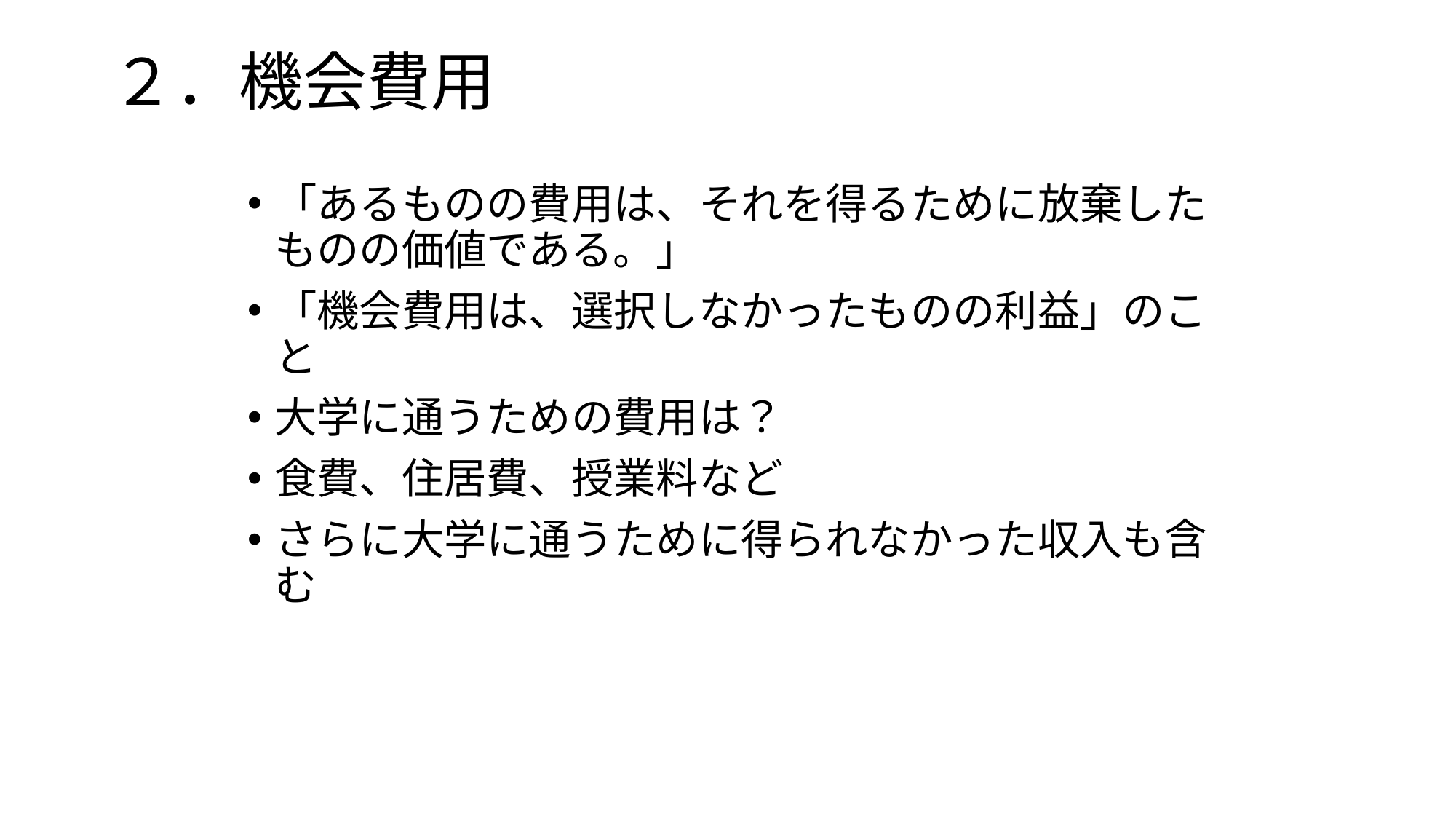

# ２．機会費用
「あるものの費用は、それを得るために放棄したものの価値である。」
「機会費用は、選択しなかったものの利益」のこと
大学に通うための費用は？
食費、住居費、授業料など
さらに大学に通うために得られなかった収入も含む